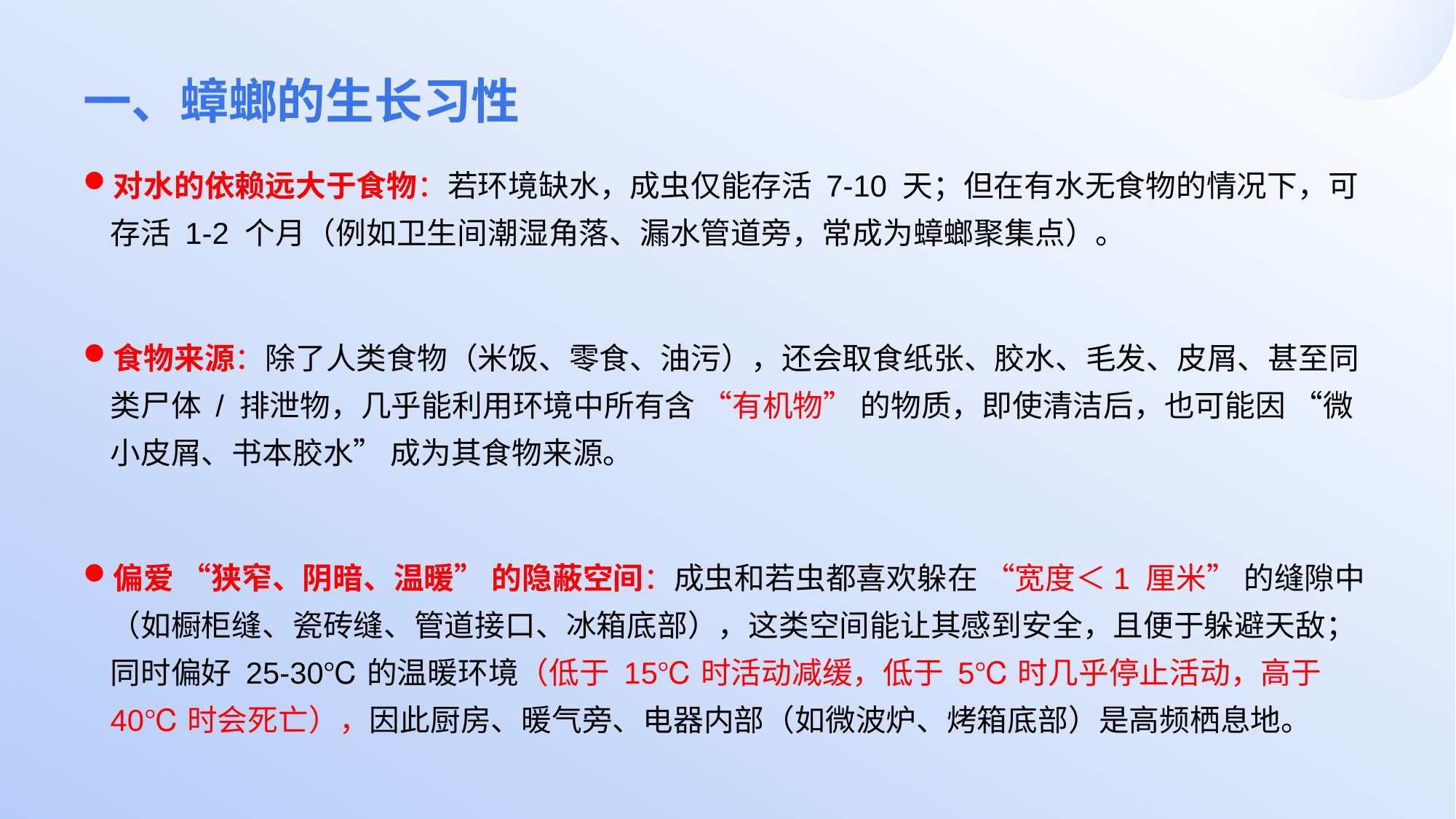

# 一、蟑螂的生长习性
对水的依赖远大于食物：若环境缺水，成虫仅能存活 7-10 天；但在有水无食物的情况下，可存活 1-2 个月（例如卫生间潮湿角落、漏水管道旁，常成为蟑螂聚集点）。

食物来源：除了人类食物（米饭、零食、油污），还会取食纸张、胶水、毛发、皮屑、甚至同类尸体 / 排泄物，几乎能利用环境中所有含 “有机物” 的物质，即使清洁后，也可能因 “微小皮屑、书本胶水” 成为其食物来源。

偏爱 “狭窄、阴暗、温暖” 的隐蔽空间：成虫和若虫都喜欢躲在 “宽度＜1 厘米” 的缝隙中（如橱柜缝、瓷砖缝、管道接口、冰箱底部），这类空间能让其感到安全，且便于躲避天敌；同时偏好 25-30℃的温暖环境（低于 15℃时活动减缓，低于 5℃时几乎停止活动，高于 40℃时会死亡），因此厨房、暖气旁、电器内部（如微波炉、烤箱底部）是高频栖息地。